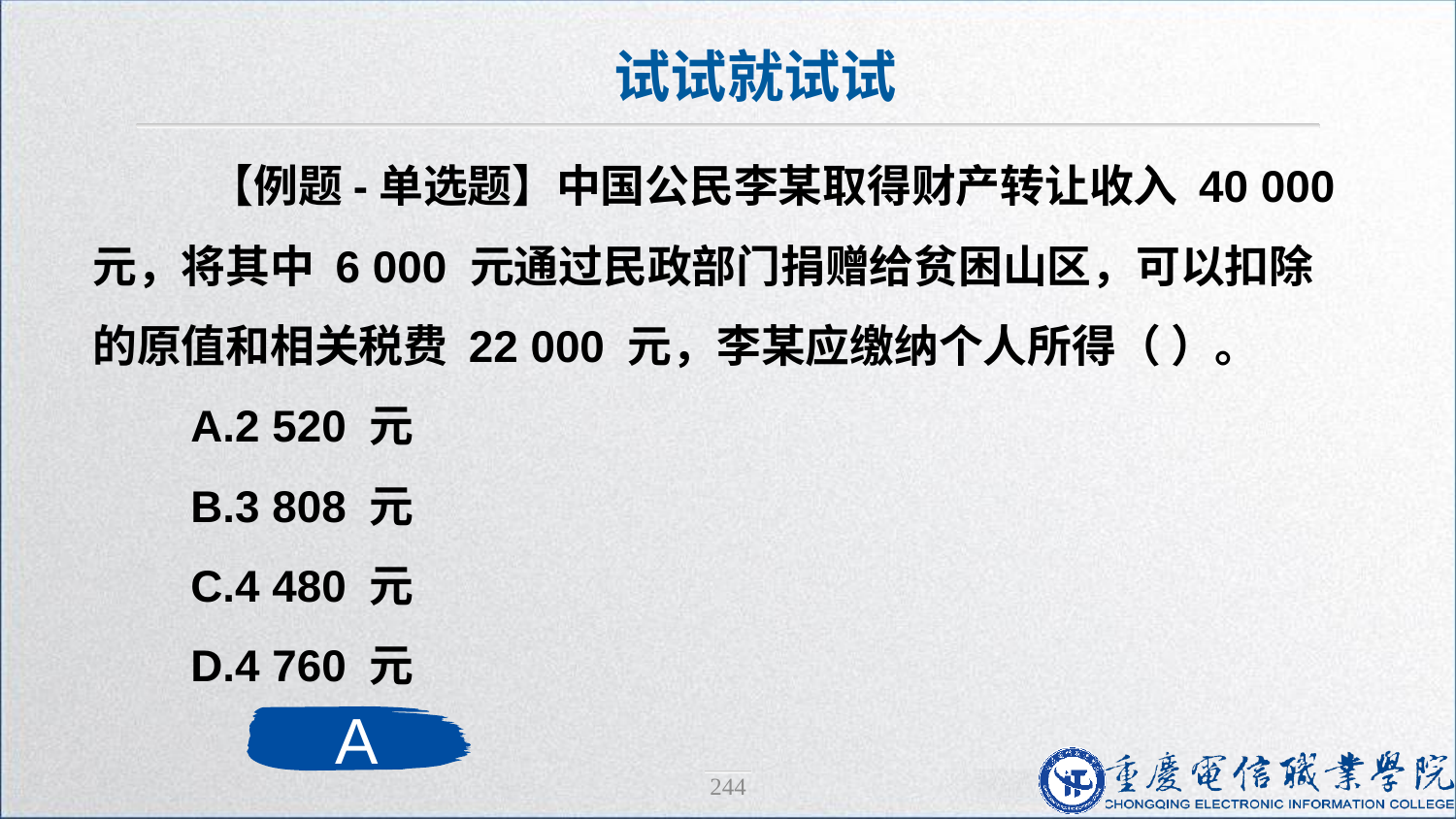

试试就试试
  【例题-单选题】中国公民李某取得财产转让收入 40 000 元，将其中 6 000 元通过民政部门捐赠给贫困山区，可以扣除的原值和相关税费 22 000 元，李某应缴纳个人所得（ ）。
 A.2 520 元
 B.3 808 元
 C.4 480 元
 D.4 760 元

A
244